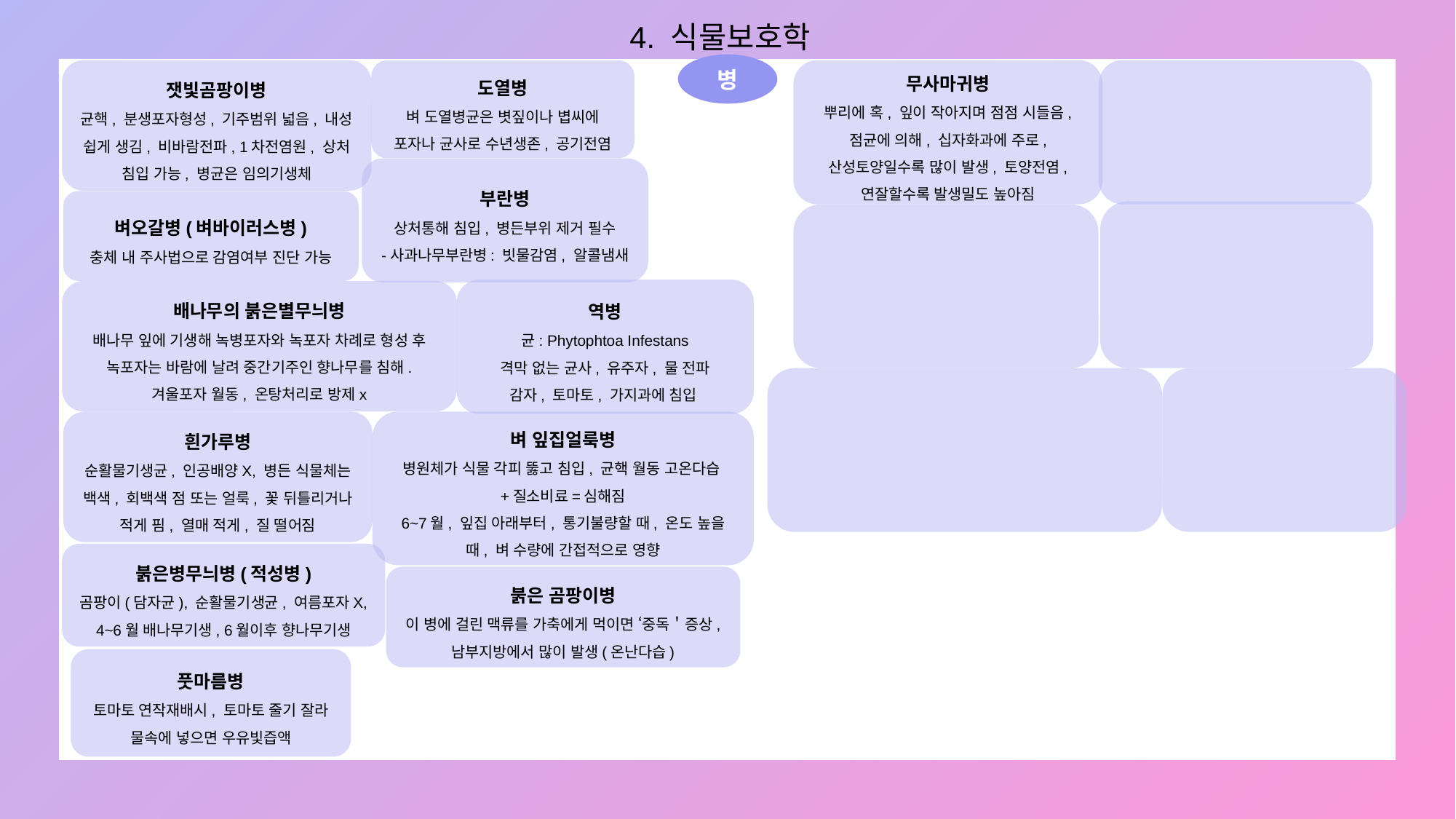

4. 식물보호학
병
잿빛곰팡이병
균핵, 분생포자형성, 기주범위 넓음, 내성 쉽게 생김, 비바람전파, 1차전염원, 상처 침입 가능, 병균은 임의기생체
무사마귀병
뿌리에 혹, 잎이 작아지며 점점 시들음, 점균에 의해, 십자화과에 주로, 산성토양일수록 많이 발생, 토양전염, 연잘할수록 발생밀도 높아짐

도열병
벼 도열병균은 볏짚이나 볍씨에 포자나 균사로 수년생존, 공기전염
부란병
상처통해 침입, 병든부위 제거 필수
-사과나무부란병: 빗물감염, 알콜냄새
벼오갈병(벼바이러스병)
충체 내 주사법으로 감염여부 진단 가능

역병
균: Phytophtoa Infestans
격막 없는 균사, 유주자, 물 전파
감자, 토마토, 가지과에 침입
배나무의 붉은별무늬병
배나무 잎에 기생해 녹병포자와 녹포자 차례로 형성 후 녹포자는 바람에 날려 중간기주인 향나무를 침해. 겨울포자 월동, 온탕처리로 방제x

벼 잎집얼룩병
병원체가 식물 각피 뚫고 침입, 균핵 월동 고온다습+질소비료=심해짐
6~7월, 잎집 아래부터, 통기불량할 때, 온도 높을 때, 벼 수량에 간접적으로 영향
흰가루병
순활물기생균, 인공배양X, 병든 식물체는 백색, 회백색 점 또는 얼룩, 꽃 뒤틀리거나 적게 핌, 열매 적게, 질 떨어짐
붉은병무늬병(적성병)
곰팡이(담자균), 순활물기생균, 여름포자X, 4~6월 배나무기생, 6월이후 향나무기생
붉은 곰팡이병
이 병에 걸린 맥류를 가축에게 먹이면 ‘중독＇증상, 남부지방에서 많이 발생(온난다습)
풋마름병
토마토 연작재배시, 토마토 줄기 잘라 물속에 넣으면 우유빛즙액